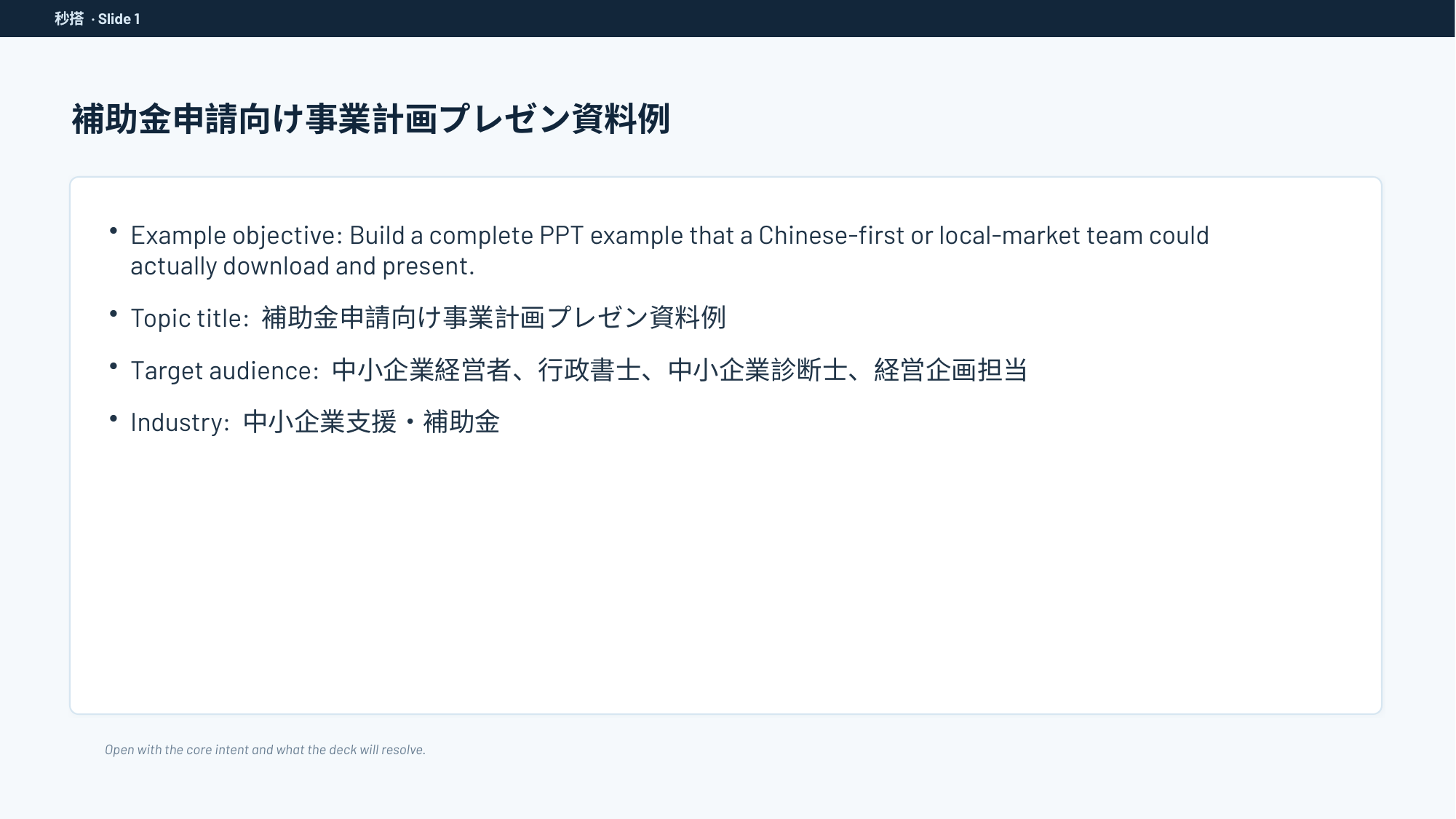

秒搭 · Slide 1
補助金申請向け事業計画プレゼン資料例

Example objective: Build a complete PPT example that a Chinese-first or local-market team could actually download and present.
Topic title: 補助金申請向け事業計画プレゼン資料例
Target audience: 中小企業経営者、行政書士、中小企業診断士、経営企画担当
Industry: 中小企業支援・補助金
Open with the core intent and what the deck will resolve.